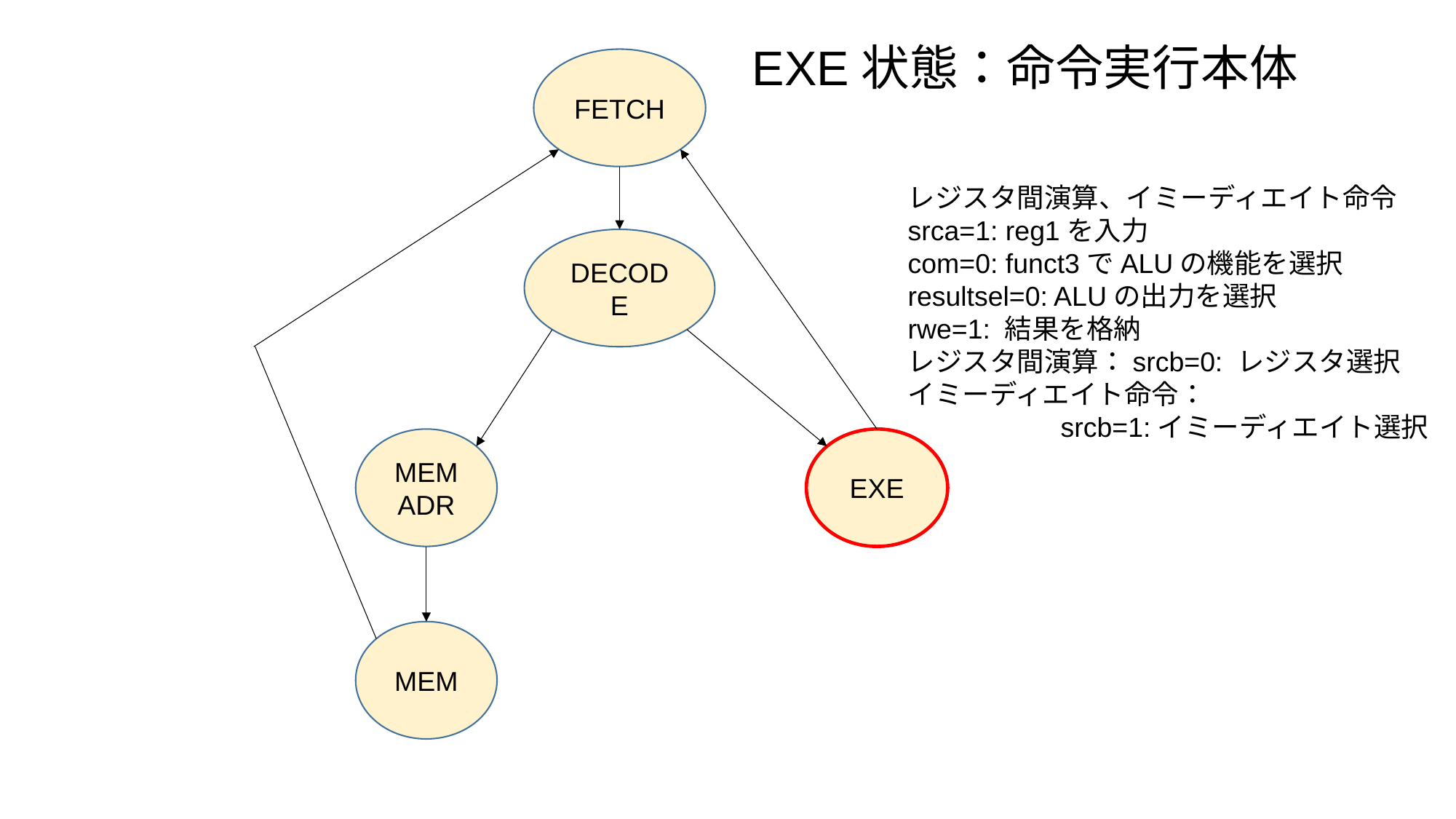

EXE状態：命令実行本体
FETCH
レジスタ間演算、イミーディエイト命令
srca=1: reg1を入力
com=0: funct3でALUの機能を選択
resultsel=0: ALUの出力を選択
rwe=1: 結果を格納
レジスタ間演算：srcb=0: レジスタ選択
イミーディエイト命令：
                    srcb=1:イミーディエイト選択

DECODE
MEMADR
EXE
MEM